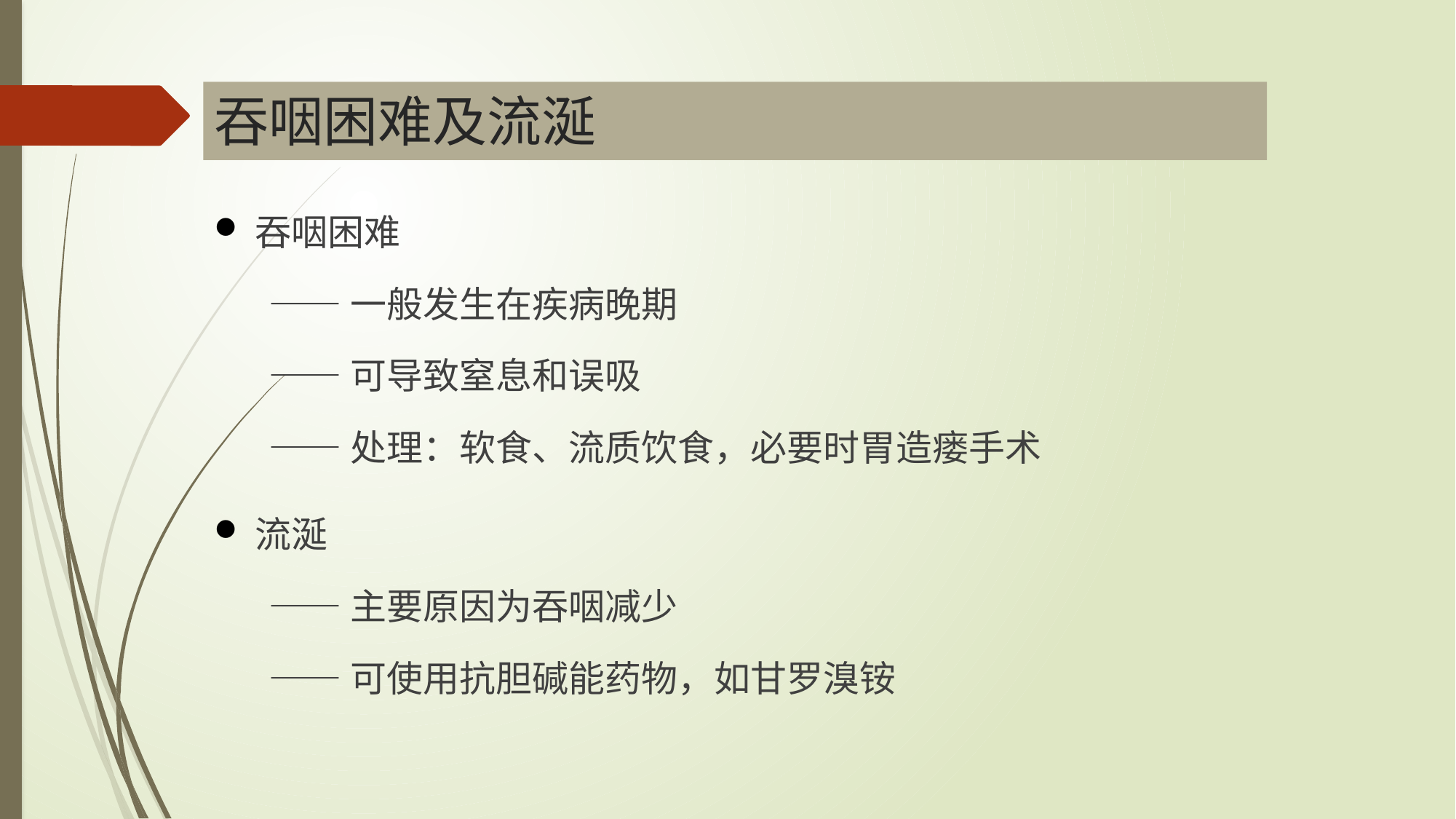

# 吞咽困难及流涎
吞咽困难
——一般发生在疾病晚期
——可导致窒息和误吸
——处理：软食、流质饮食，必要时胃造瘘手术
流涎
——主要原因为吞咽减少
——可使用抗胆碱能药物，如甘罗溴铵